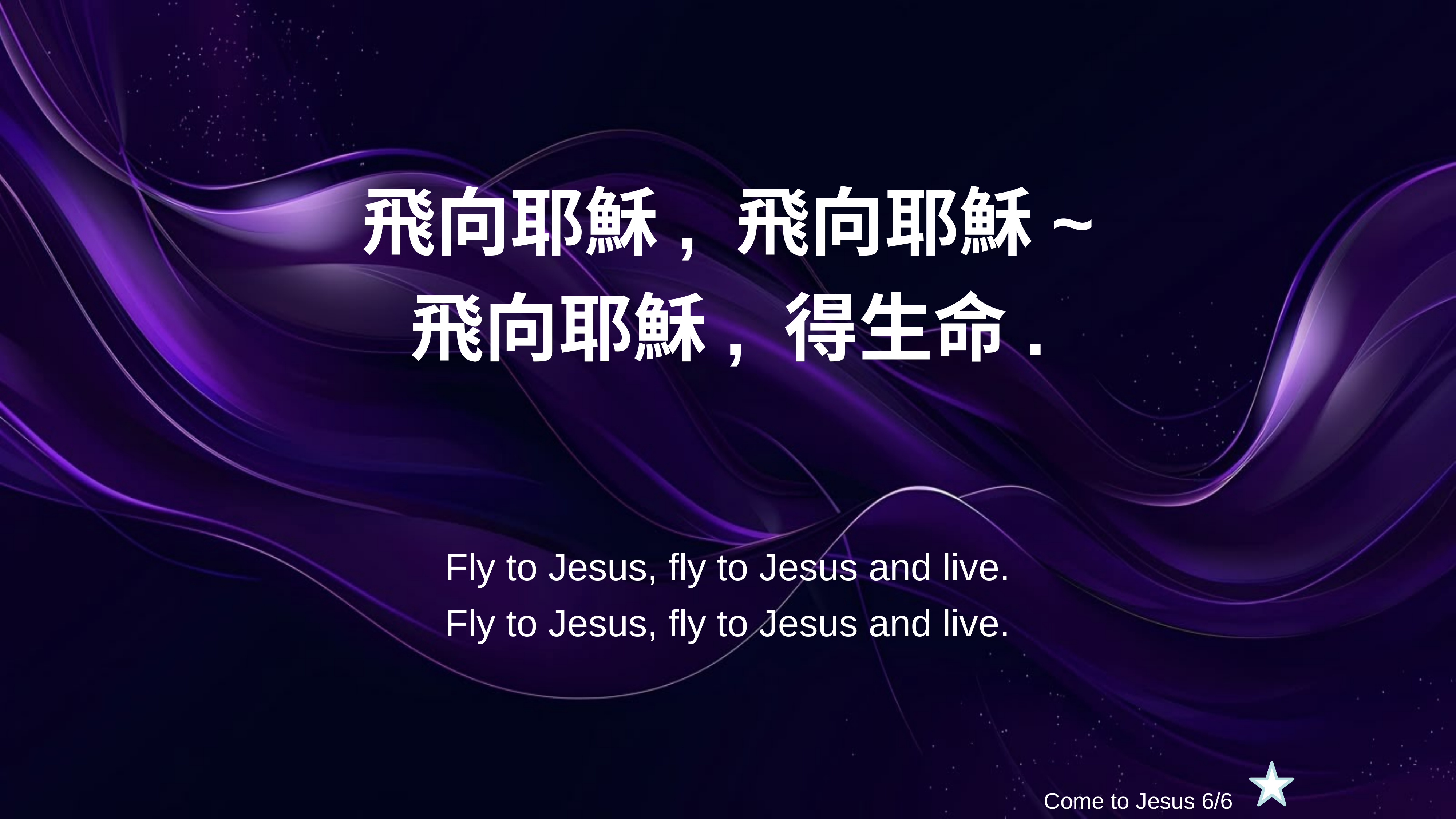

飛向耶穌, 飛向耶穌~
飛向耶穌, 得生命.

Fly to Jesus, fly to Jesus and live.
Fly to Jesus, fly to Jesus and live.

Come to Jesus 6/6